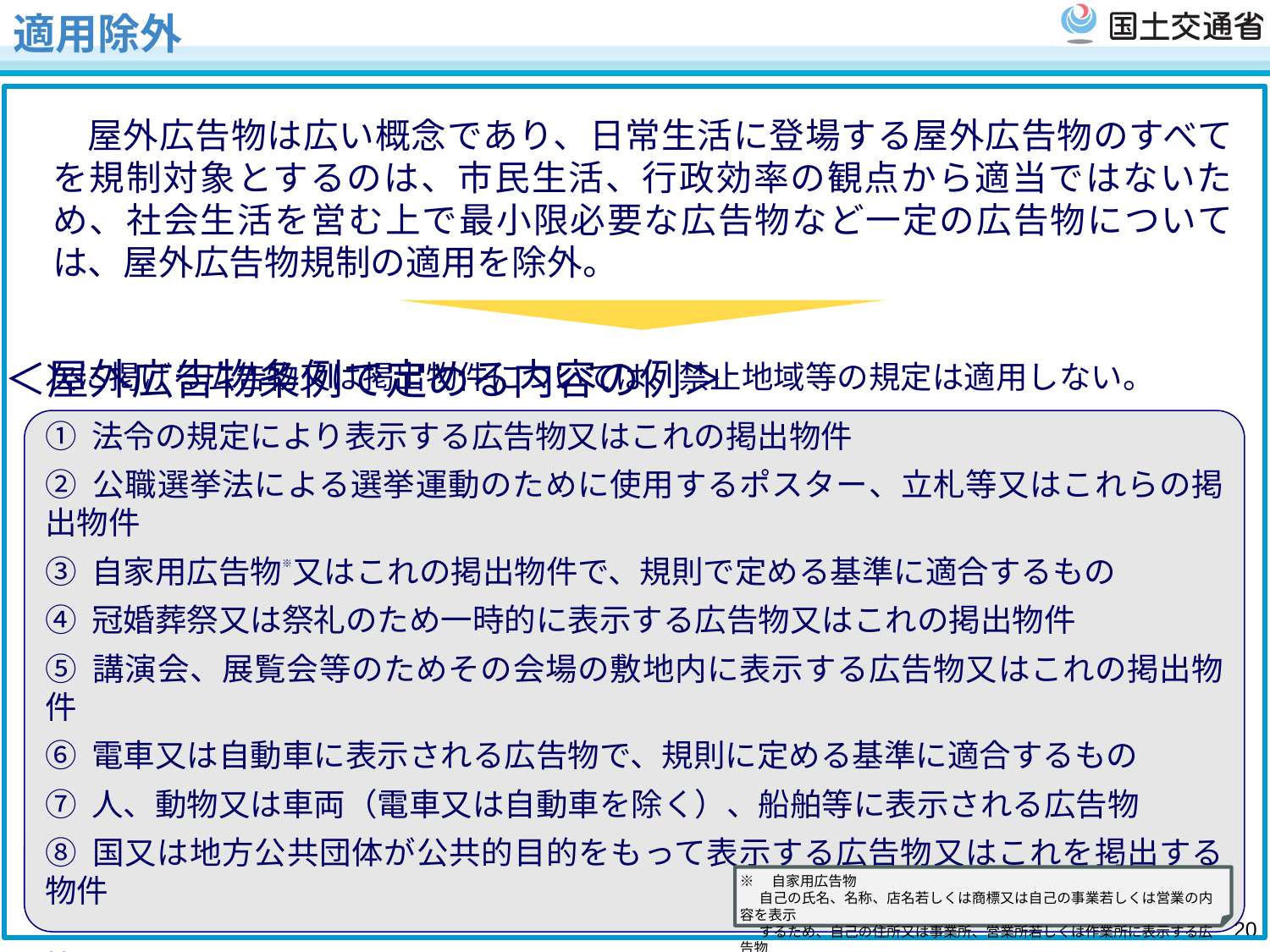

# 適用除外

屋外広告物は広い概念であり、日常生活に登場する屋外広告物のすべてを規制対象とするのは、市民生活、行政効率の観点から適当ではないため、社会生活を営む上で最小限必要な広告物など一定の広告物については、屋外広告物規制の適用を除外。

＜屋外広告物条例で定める内容の例＞
次に掲げる広告物又は掲出物件については、禁止地域等の規定は適用しない。
① 法令の規定により表示する広告物又はこれの掲出物件
② 公職選挙法による選挙運動のために使用するポスター、立札等又はこれらの掲出物件
③ 自家用広告物※又はこれの掲出物件で、規則で定める基準に適合するもの
④ 冠婚葬祭又は祭礼のため一時的に表示する広告物又はこれの掲出物件
⑤ 講演会、展覧会等のためその会場の敷地内に表示する広告物又はこれの掲出物件
⑥ 電車又は自動車に表示される広告物で、規則に定める基準に適合するもの
⑦ 人、動物又は車両（電車又は自動車を除く）、船舶等に表示される広告物
⑧ 国又は地方公共団体が公共的目的をもって表示する広告物又はこれを掲出する物件

等
※　自家用広告物
     自己の氏名、名称、店名若しくは商標又は自己の事業若しくは営業の内容を表示
     するため、自己の住所又は事業所、営業所若しくは作業所に表示する広告物
20